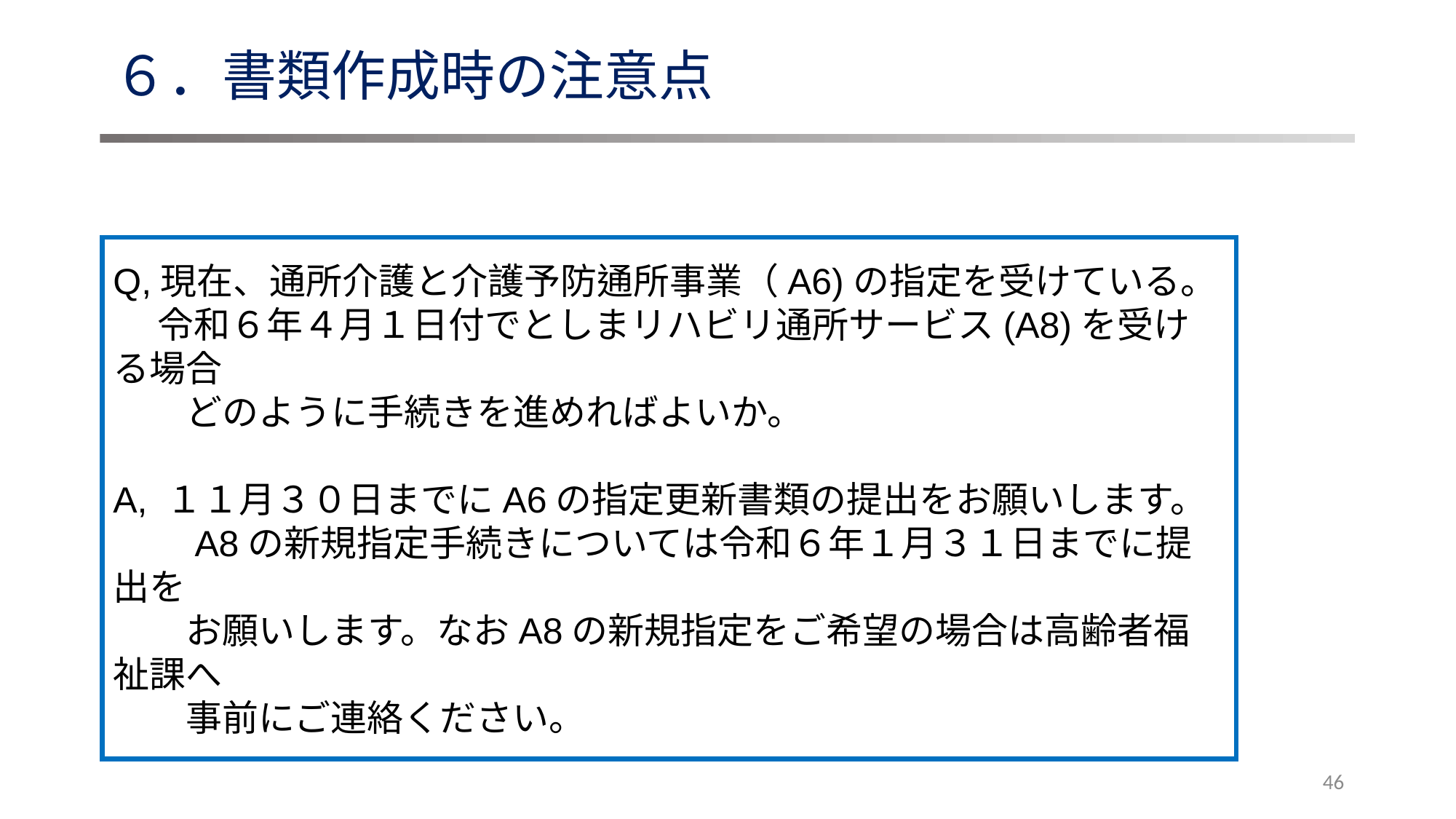

# ６．書類作成時の注意点

Q,現在、通所介護と介護予防通所事業（A6)の指定を受けている。
　 令和６年４月１日付でとしまリハビリ通所サービス(A8)を受ける場合
　　どのように手続きを進めればよいか。

A, １１月３０日までにA6の指定更新書類の提出をお願いします。
　　A8の新規指定手続きについては令和６年１月３１日までに提出を
　　お願いします。なおA8の新規指定をご希望の場合は高齢者福祉課へ
　　事前にご連絡ください。
46